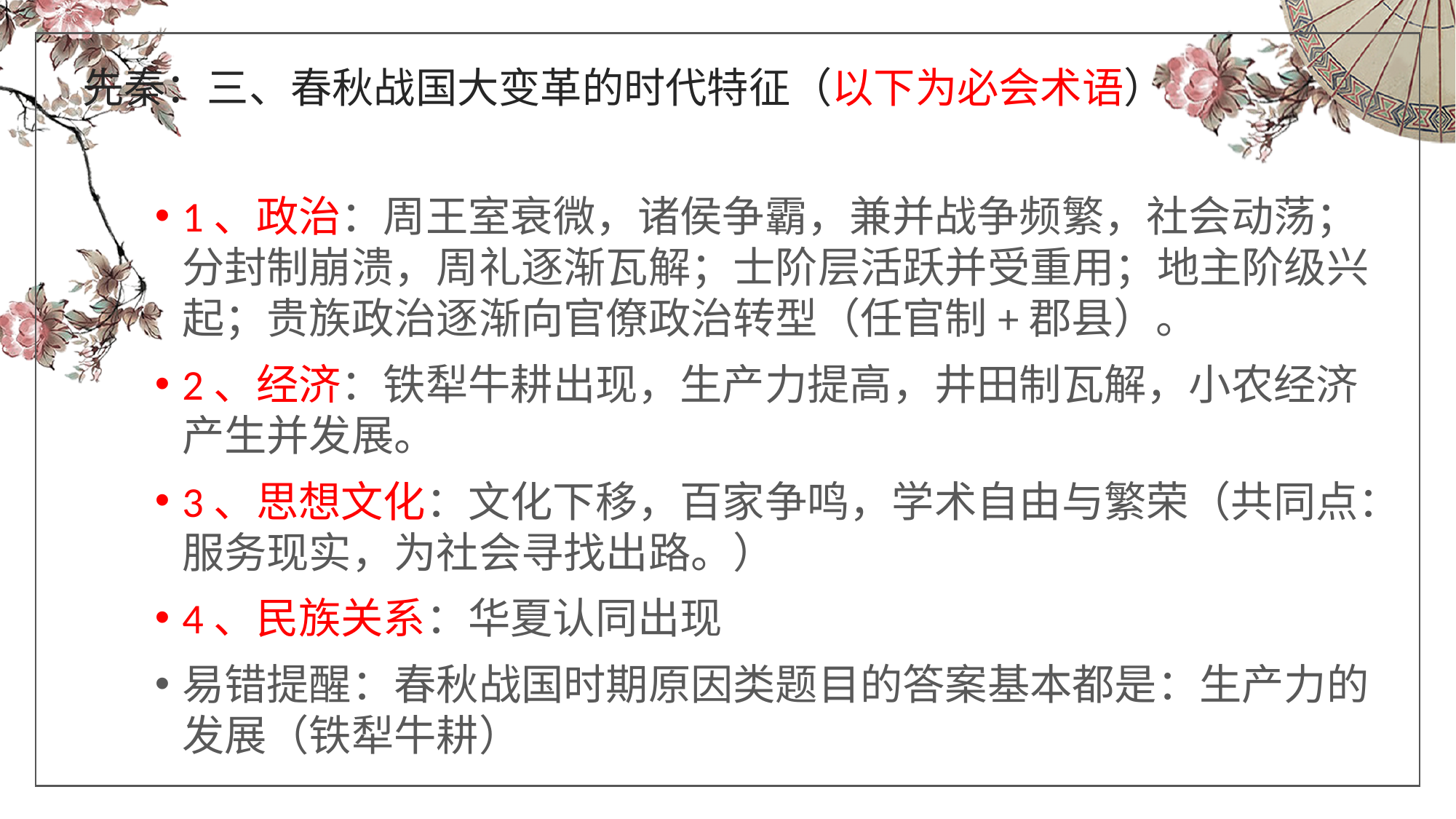

先秦：三、春秋战国大变革的时代特征（以下为必会术语）
1、政治：周王室衰微，诸侯争霸，兼并战争频繁，社会动荡；分封制崩溃，周礼逐渐瓦解；士阶层活跃并受重用；地主阶级兴起；贵族政治逐渐向官僚政治转型（任官制+郡县）。
2、经济：铁犁牛耕出现，生产力提高，井田制瓦解，小农经济产生并发展。
3、思想文化：文化下移，百家争鸣，学术自由与繁荣（共同点：服务现实，为社会寻找出路。）
4、民族关系：华夏认同出现
易错提醒：春秋战国时期原因类题目的答案基本都是：生产力的发展（铁犁牛耕）